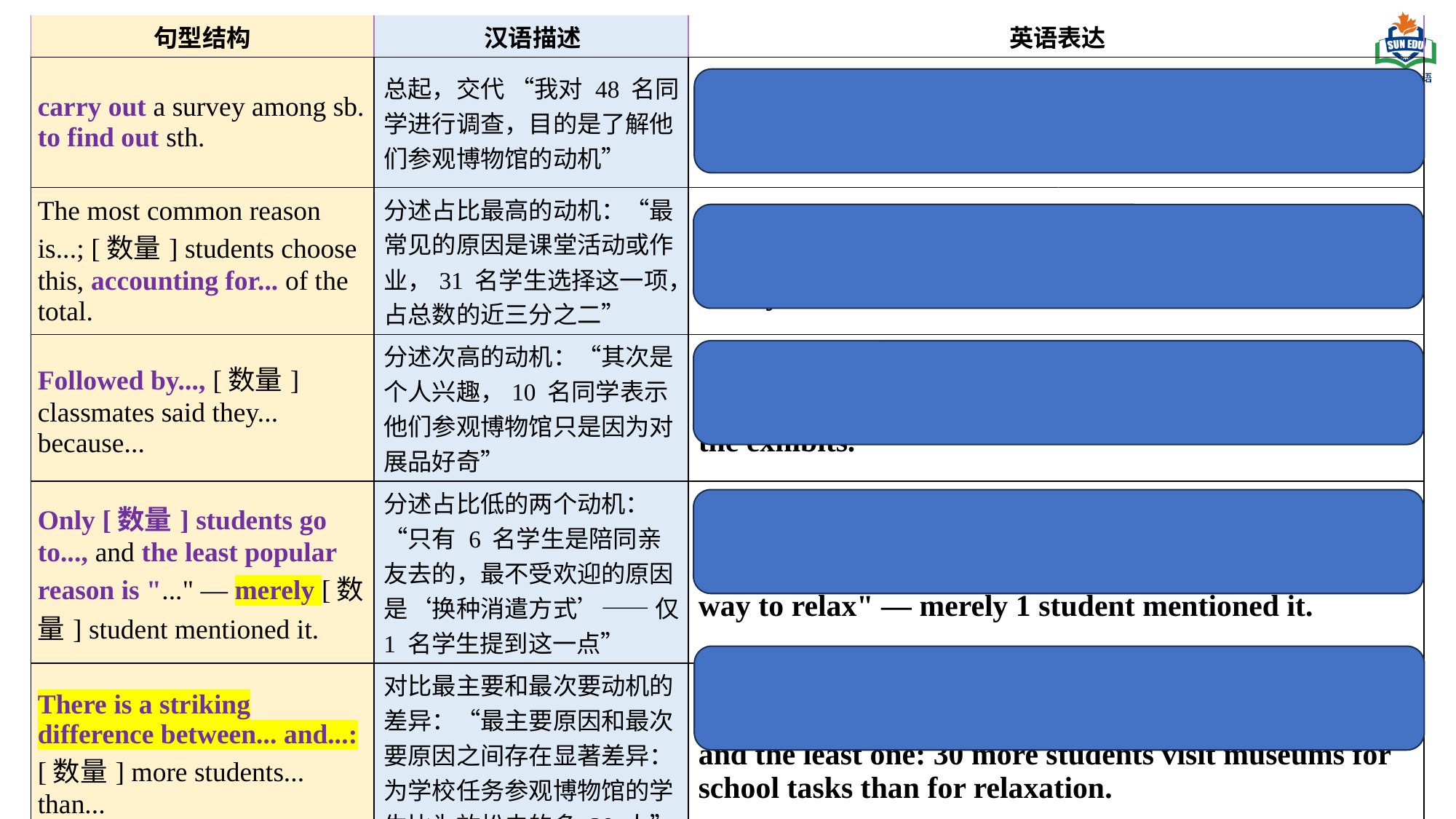

| 句型结构 | 汉语描述 | 英语表达 |
| --- | --- | --- |
| carry out a survey among sb. to find out sth. | 总起，交代 “我对 48 名同学进行调查，目的是了解他们参观博物馆的动机” | Recently, I carried out a survey among 48 classmates to find out their motivations for visiting museums. |
| The most common reason is...; [数量] students choose this, accounting for... of the total. | 分述占比最高的动机：“最常见的原因是课堂活动或作业，31 名学生选择这一项，占总数的近三分之二” | The most common reason is class activities or homework: 31 students choose this, accounting for nearly two-thirds of the total. |
| Followed by..., [数量] classmates said they... because... | 分述次高的动机：“其次是个人兴趣，10 名同学表示他们参观博物馆只是因为对展品好奇” | Followed by personal interest: 10 classmates said they visit museums simply because they are curious about the exhibits. |
| Only [数量] students go to..., and the least popular reason is "..." — merely [数量] student mentioned it. | 分述占比低的两个动机：“只有 6 名学生是陪同亲友去的，最不受欢迎的原因是‘换种消遣方式’—— 仅 1 名学生提到这一点” | Only 6 students go to accompany their relatives or friends, and the least popular reason is "finding a new way to relax" — merely 1 student mentioned it. |
| There is a striking difference between... and...: [数量] more students... than... | 对比最主要和最次要动机的差异：“最主要原因和最次要原因之间存在显著差异：为学校任务参观博物馆的学生比为放松去的多 30 人” | There is a striking difference between the top reason and the least one: 30 more students visit museums for school tasks than for relaxation. |